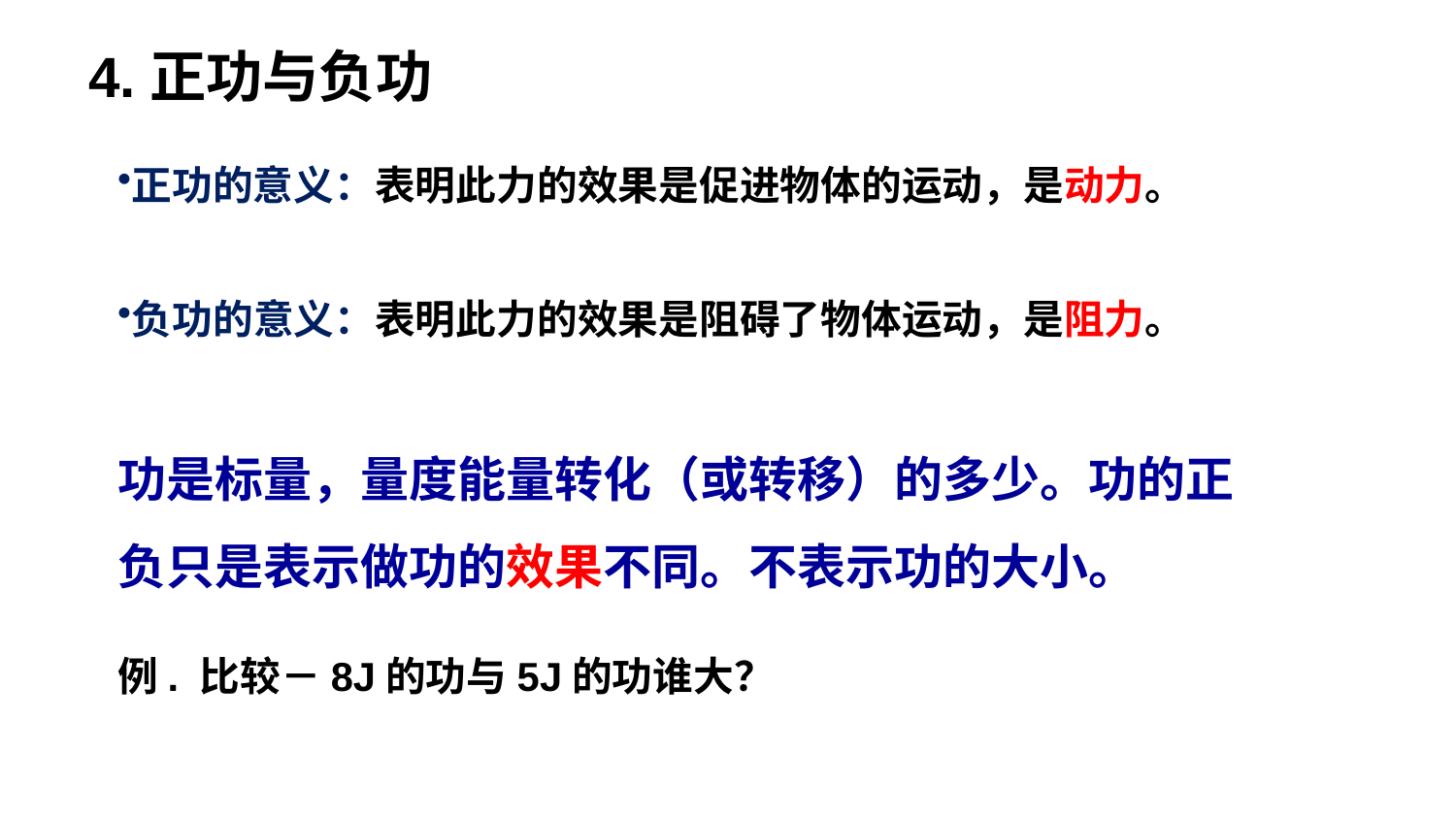

4.正功与负功
正功的意义：表明此力的效果是促进物体的运动，是动力。
负功的意义：表明此力的效果是阻碍了物体运动，是阻力。
功是标量，量度能量转化（或转移）的多少。功的正负只是表示做功的效果不同。不表示功的大小。
例. 比较－8J的功与5J的功谁大？